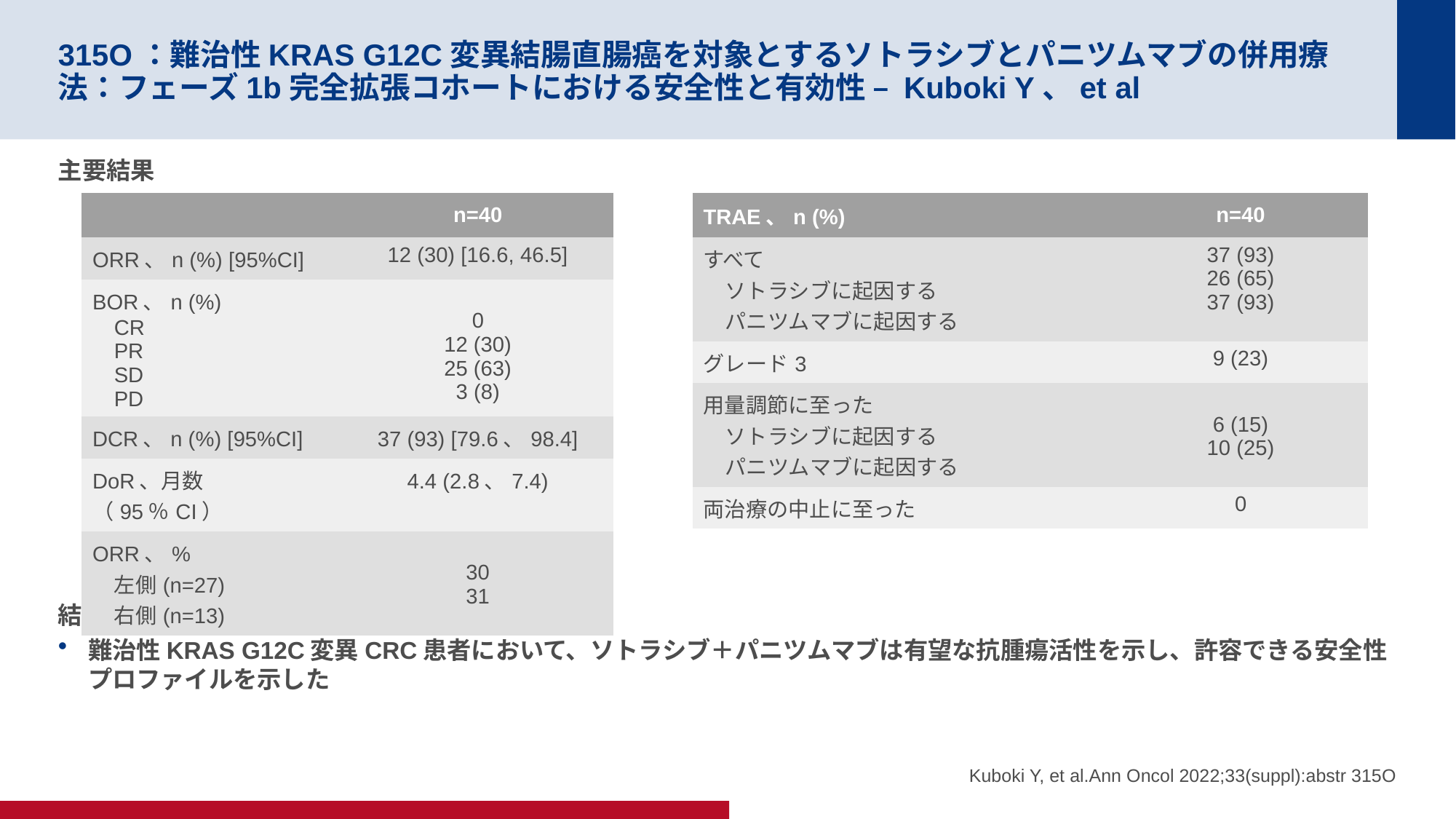

# 315O：難治性KRAS G12C変異結腸直腸癌を対象とするソトラシブとパニツムマブの併用療法：フェーズ1b完全拡張コホートにおける安全性と有効性 – Kuboki Y、et al
主要結果
結論
難治性KRAS G12C変異CRC患者において、ソトラシブ＋パニツムマブは有望な抗腫瘍活性を示し、許容できる安全性プロファイルを示した
|  | n=40 |
| --- | --- |
| ORR、n (%) [95%CI] | 12 (30) [16.6, 46.5] |
| BOR、n (%) CR PR SD PD | 0 12 (30) 25 (63) 3 (8) |
| DCR、n (%) [95%CI] | 37 (93) [79.6、98.4] |
| DoR、月数（95％CI） | 4.4 (2.8、7.4) |
| ORR、% 左側(n=27) 右側(n=13) | 30 31 |
| TRAE、n (%) | n=40 |
| --- | --- |
| すべて ソトラシブに起因する パニツムマブに起因する | 37 (93) 26 (65) 37 (93) |
| グレード3 | 9 (23) |
| 用量調節に至った ソトラシブに起因する パニツムマブに起因する | 6 (15) 10 (25) |
| 両治療の中止に至った | 0 |
Kuboki Y, et al.Ann Oncol 2022;33(suppl):abstr 315O